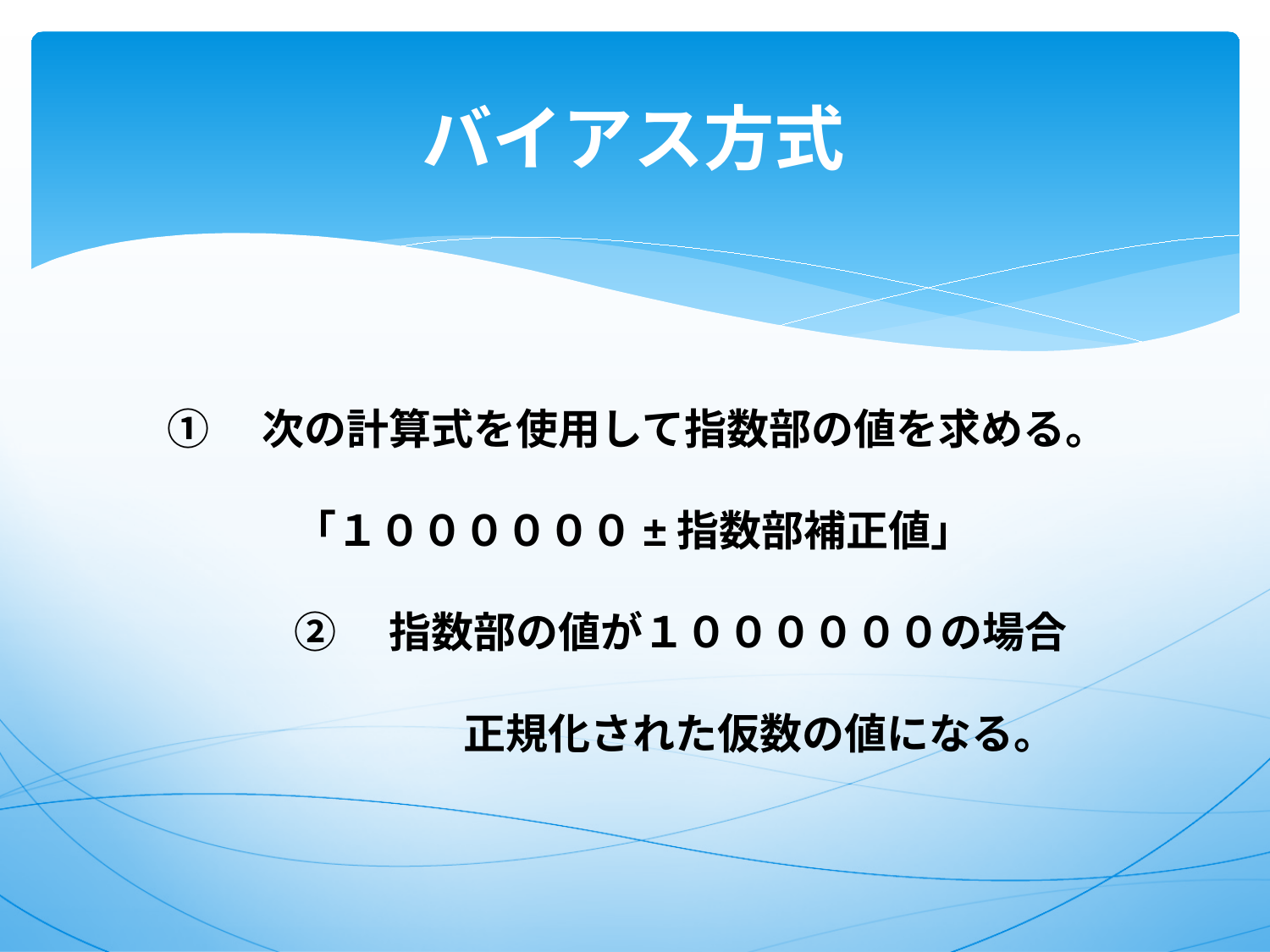

# バイアス方式
①　次の計算式を使用して指数部の値を求める。

「１００００００±指数部補正値」

②　指数部の値が１００００００の場合

　　　　正規化された仮数の値になる。